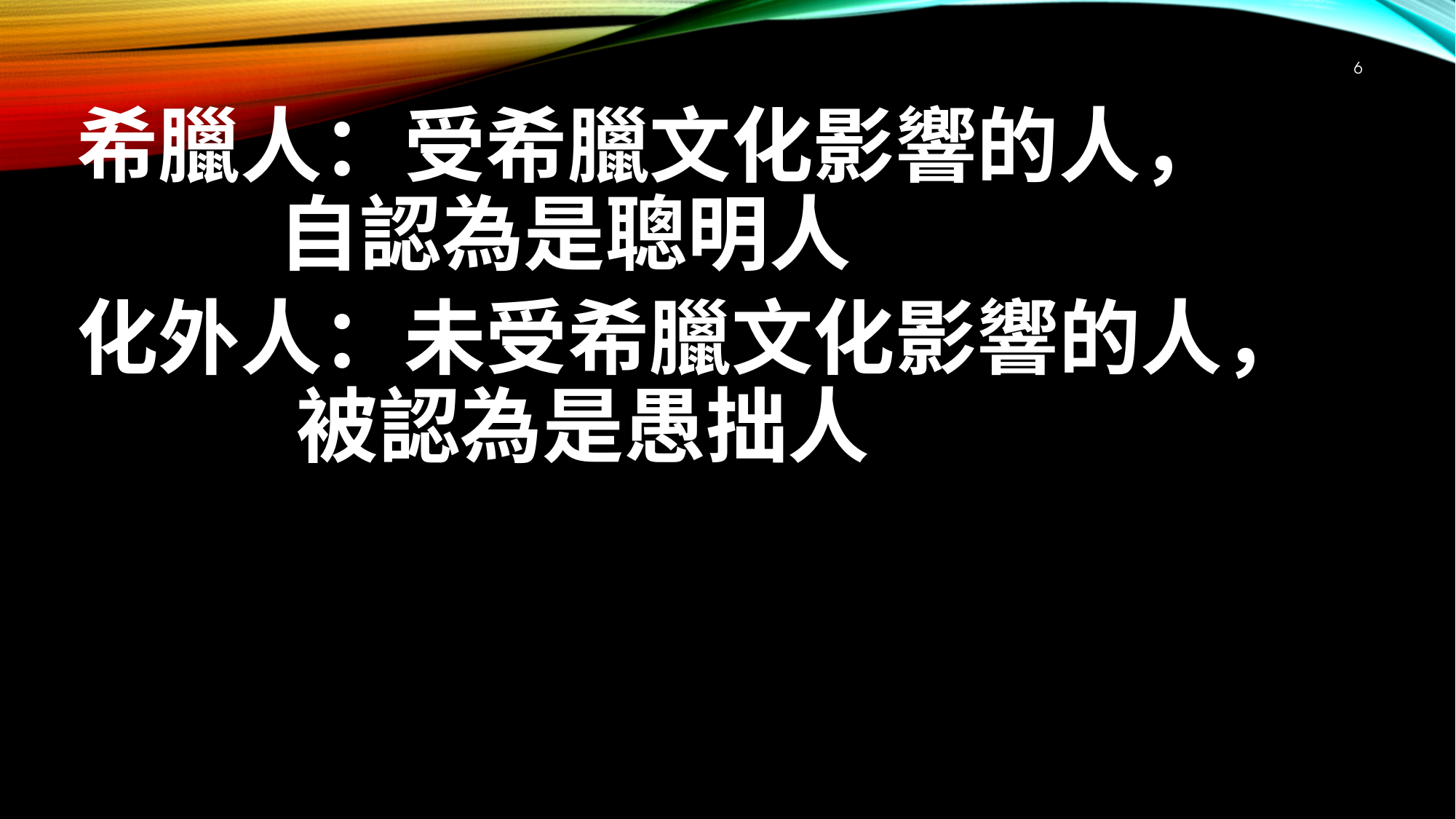

6
希臘人：受希臘文化影響的人，	    	     自認為是聰明人
化外人：未受希臘文化影響的人， 	      被認為是愚拙人